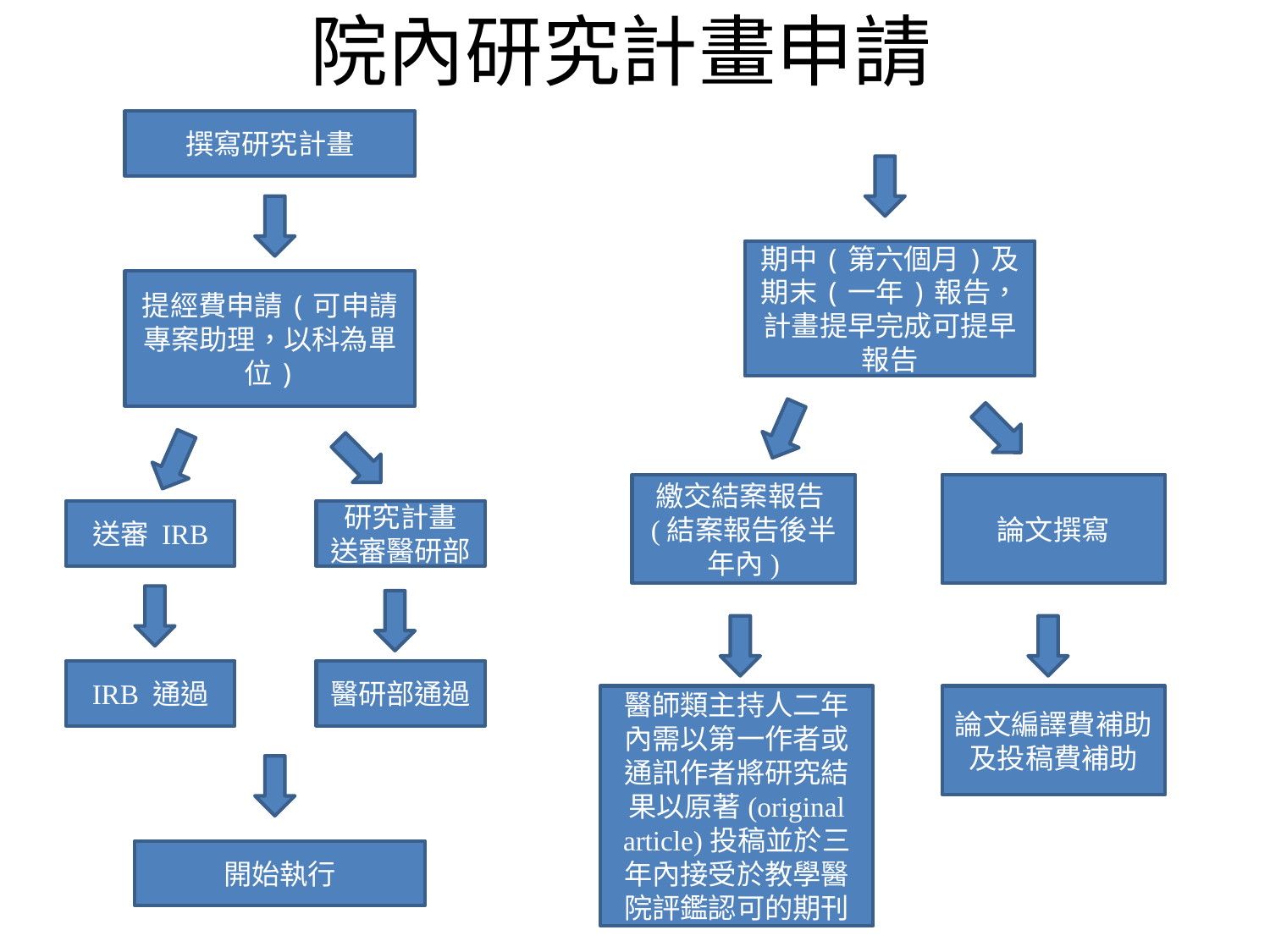

院內研究計畫申請
撰寫研究計畫

期中(第六個月)及期末(一年)報告，計畫提早完成可提早報告
提經費申請(可申請專案助理，以科為單位)

論文撰寫
繳交結案報告(結案報告後半年內)
送審 IRB
研究計畫
送審醫研部

醫研部通過
IRB 通過
論文編譯費補助及投稿費補助

開始執行

醫師類主持人二年內需以第一作者或通訊作者將研究結果以原著(original article)投稿並於三年內接受於教學醫院評鑑認可的期刊